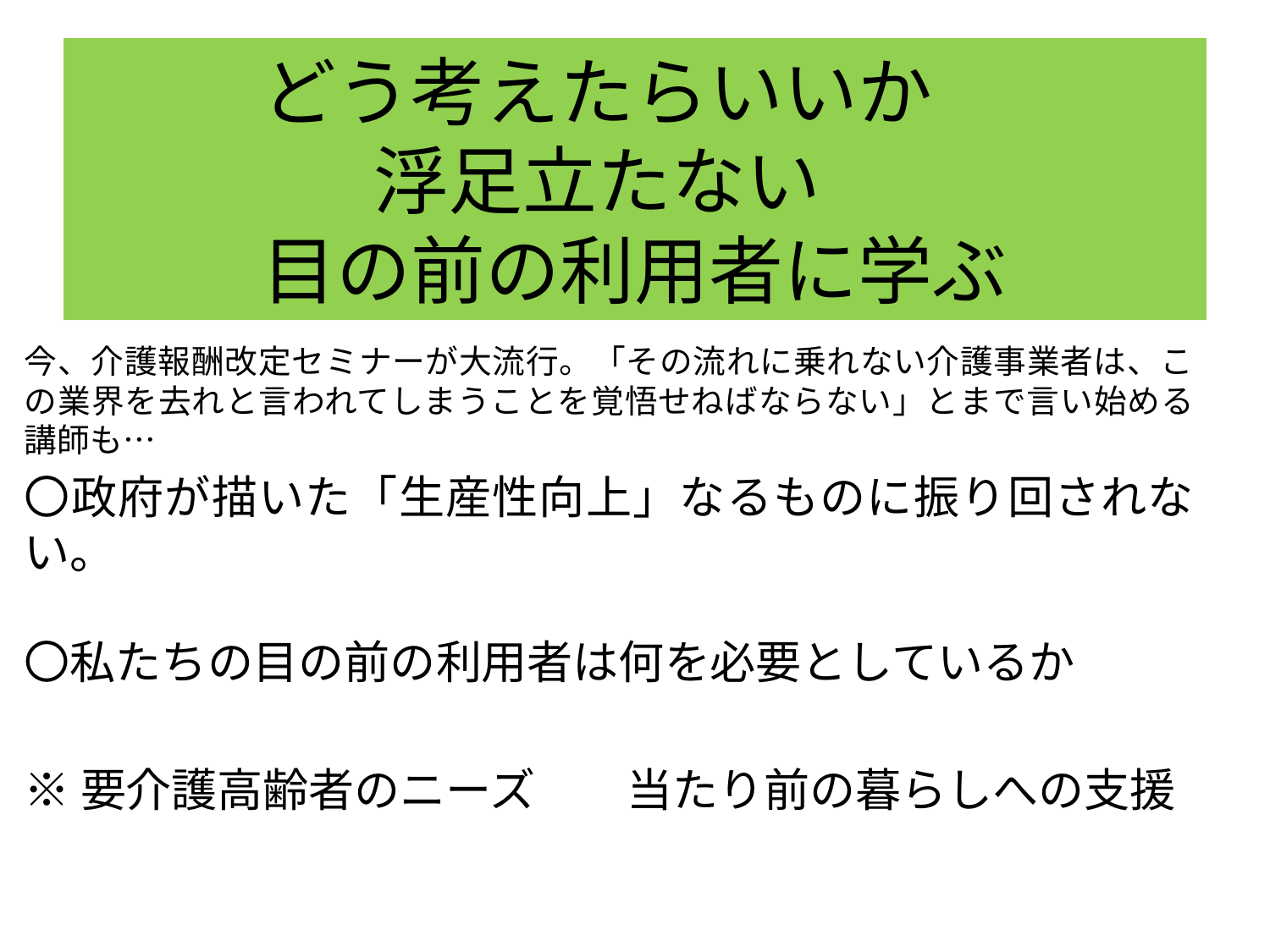

# どう考えたらいいか　 浮足立たない　 目の前の利用者に学ぶ
今、介護報酬改定セミナーが大流行。「その流れに乗れない介護事業者は、この業界を去れと言われてしまうことを覚悟せねばならない」とまで言い始める講師も…
〇政府が描いた「生産性向上」なるものに振り回されない。

〇私たちの目の前の利用者は何を必要としているか

※要介護高齢者のニーズ　　当たり前の暮らしへの支援